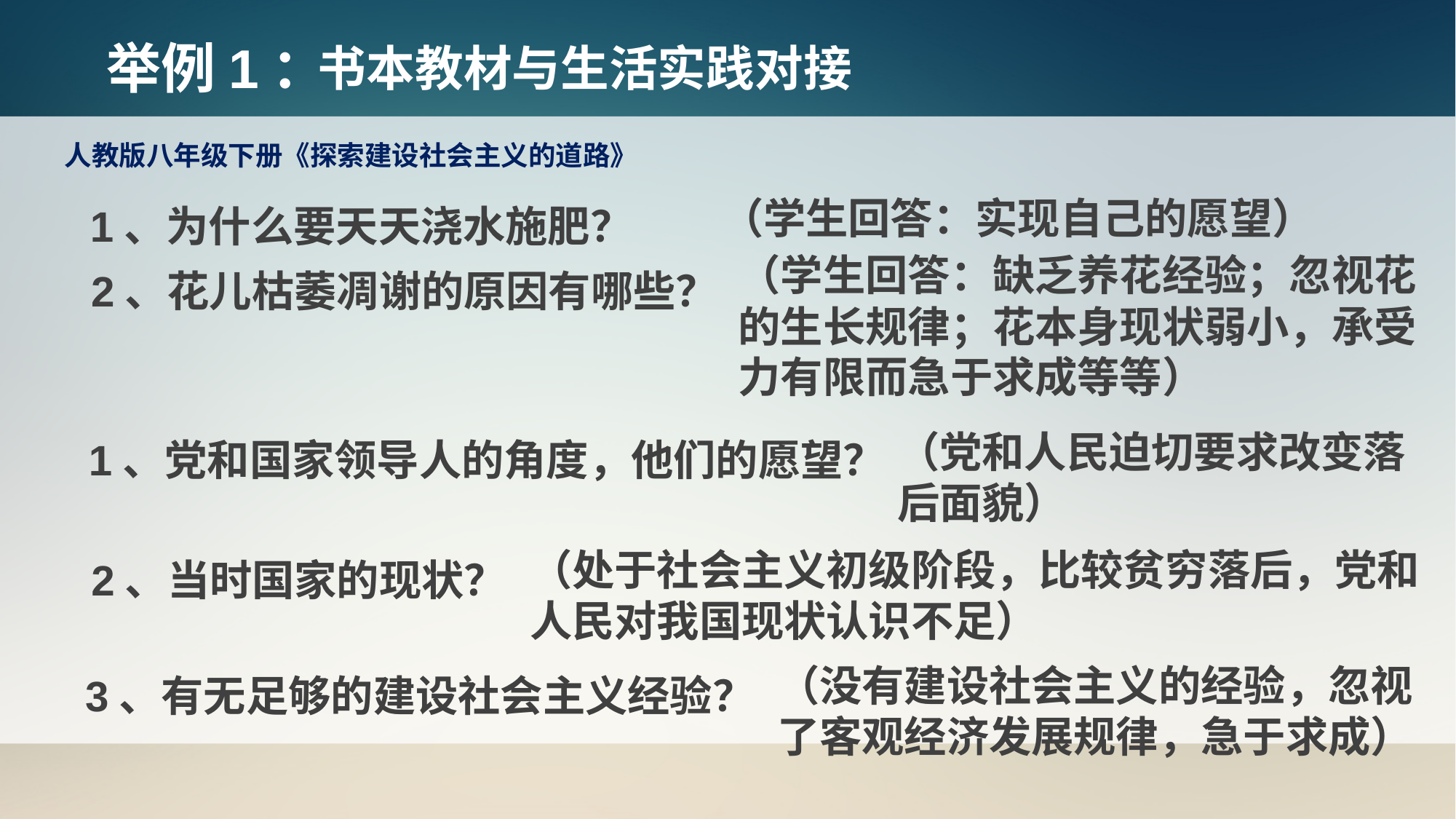

举例1：
书本教材与生活实践对接
人教版八年级下册《探索建设社会主义的道路》
（学生回答：实现自己的愿望）
1、为什么要天天浇水施肥？
（学生回答：缺乏养花经验；忽视花的生长规律；花本身现状弱小，承受力有限而急于求成等等）
2、花儿枯萎凋谢的原因有哪些？
（党和人民迫切要求改变落后面貌）
1、党和国家领导人的角度，他们的愿望？
（处于社会主义初级阶段，比较贫穷落后，党和人民对我国现状认识不足）
2、当时国家的现状？
（没有建设社会主义的经验，忽视了客观经济发展规律，急于求成）
3、有无足够的建设社会主义经验？